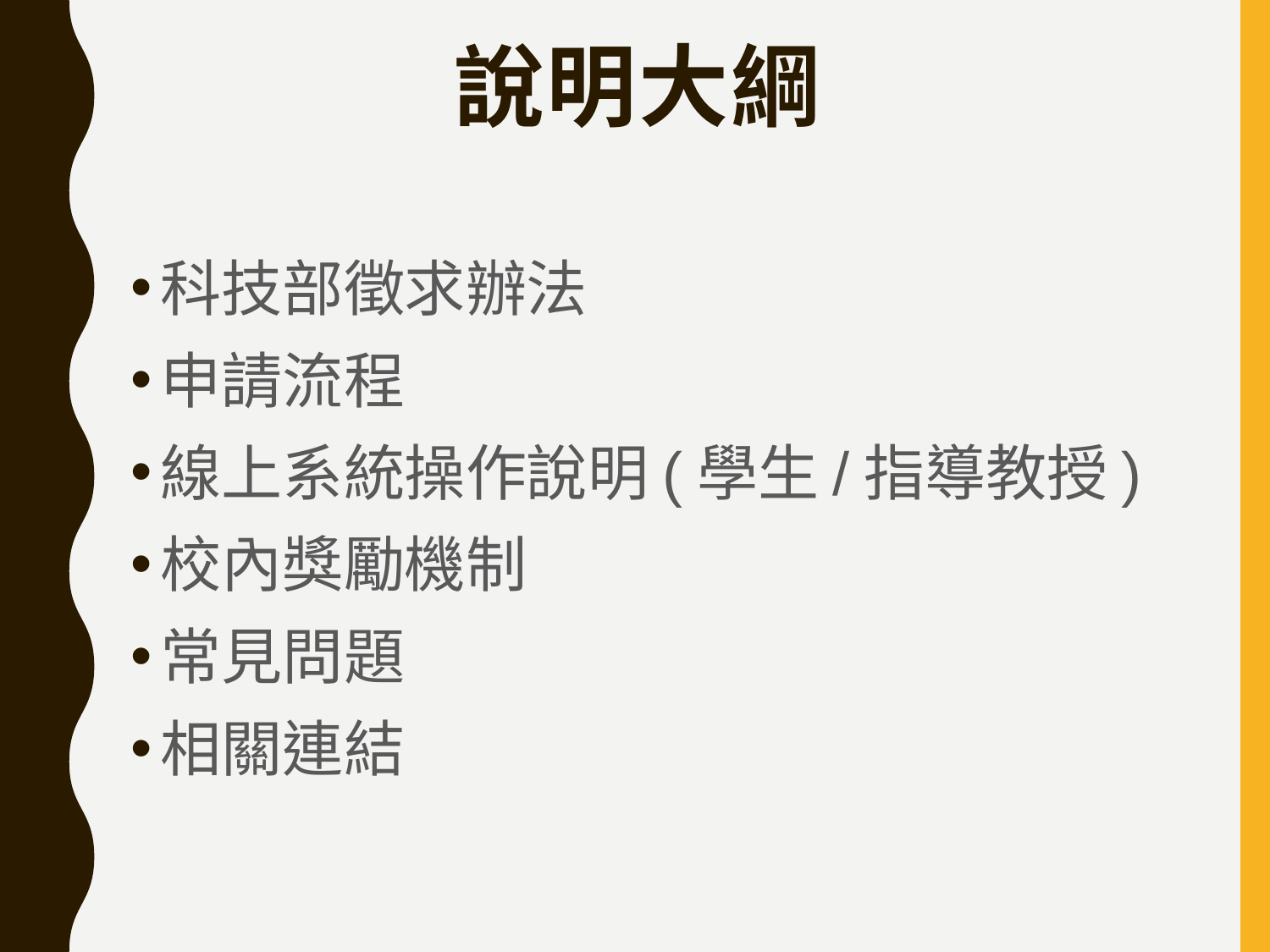

# 說明大綱
科技部徵求辦法
申請流程
線上系統操作說明(學生/指導教授)
校內獎勵機制
常見問題
相關連結